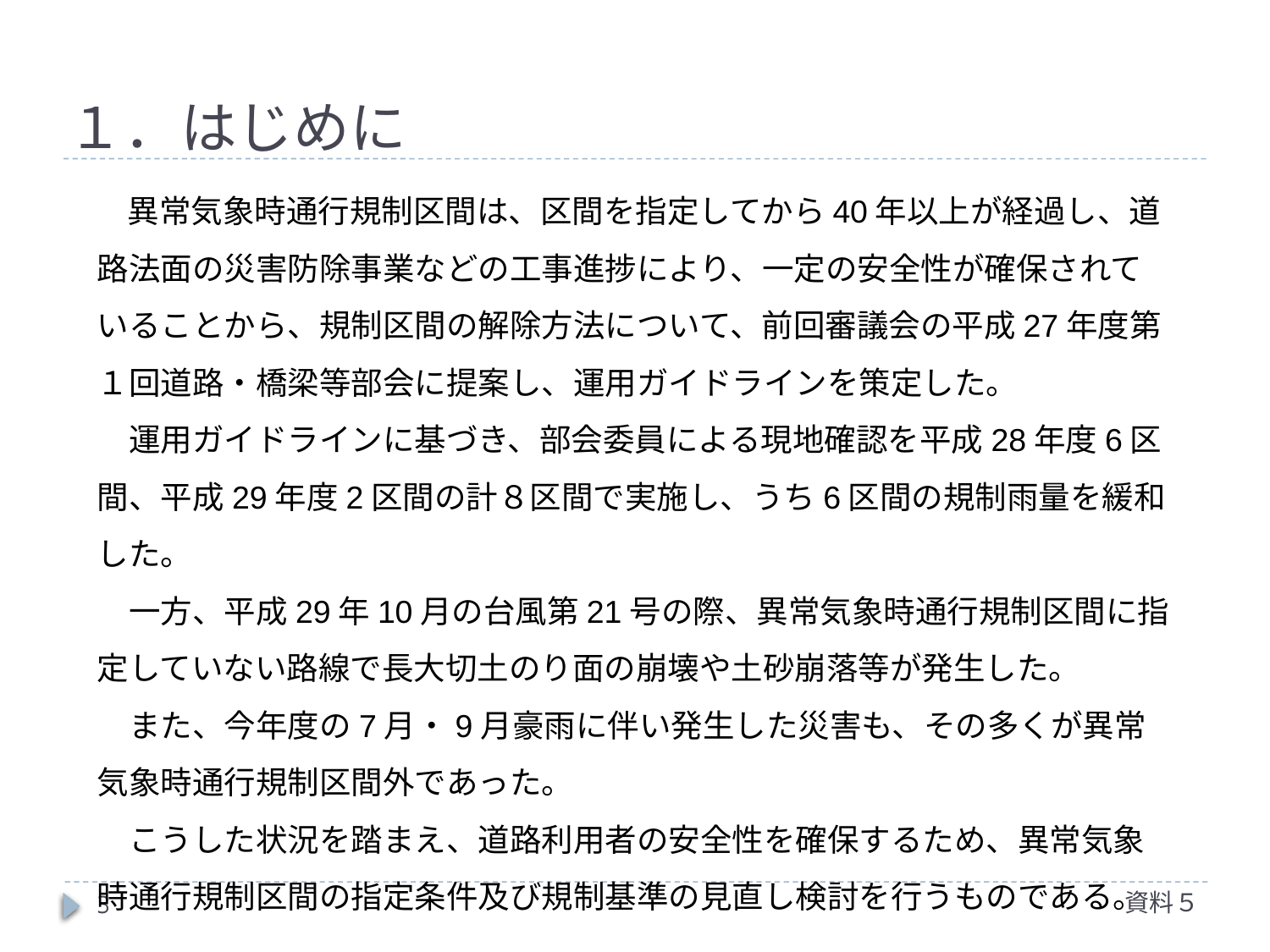

# １．はじめに
　異常気象時通行規制区間は、区間を指定してから40年以上が経過し、道路法面の災害防除事業などの工事進捗により、一定の安全性が確保されていることから、規制区間の解除方法について、前回審議会の平成27年度第１回道路・橋梁等部会に提案し、運用ガイドラインを策定した。
　運用ガイドラインに基づき、部会委員による現地確認を平成28年度6区間、平成29年度2区間の計８区間で実施し、うち6区間の規制雨量を緩和した。
　一方、平成29年10月の台風第21号の際、異常気象時通行規制区間に指定していない路線で長大切土のり面の崩壊や土砂崩落等が発生した。
　また、今年度の7月・9月豪雨に伴い発生した災害も、その多くが異常気象時通行規制区間外であった。
　こうした状況を踏まえ、道路利用者の安全性を確保するため、異常気象時通行規制区間の指定条件及び規制基準の見直し検討を行うものである。
資料５
3